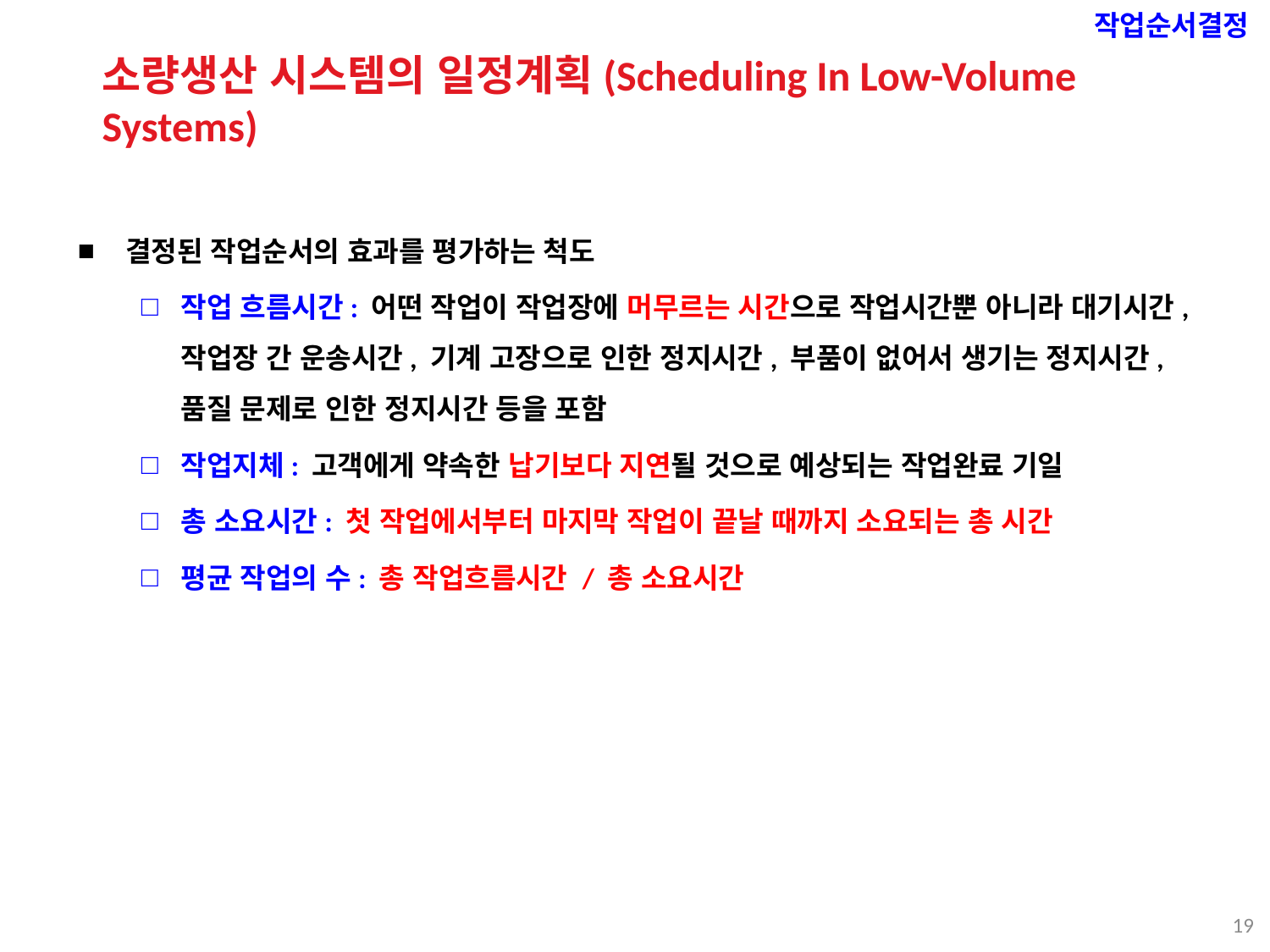

작업순서결정
소량생산 시스템의 일정계획(Scheduling In Low-Volume Systems)
결정된 작업순서의 효과를 평가하는 척도
작업 흐름시간: 어떤 작업이 작업장에 머무르는 시간으로 작업시간뿐 아니라 대기시간, 작업장 간 운송시간, 기계 고장으로 인한 정지시간, 부품이 없어서 생기는 정지시간, 품질 문제로 인한 정지시간 등을 포함
작업지체: 고객에게 약속한 납기보다 지연될 것으로 예상되는 작업완료 기일
총 소요시간: 첫 작업에서부터 마지막 작업이 끝날 때까지 소요되는 총 시간
평균 작업의 수: 총 작업흐름시간 / 총 소요시간

19